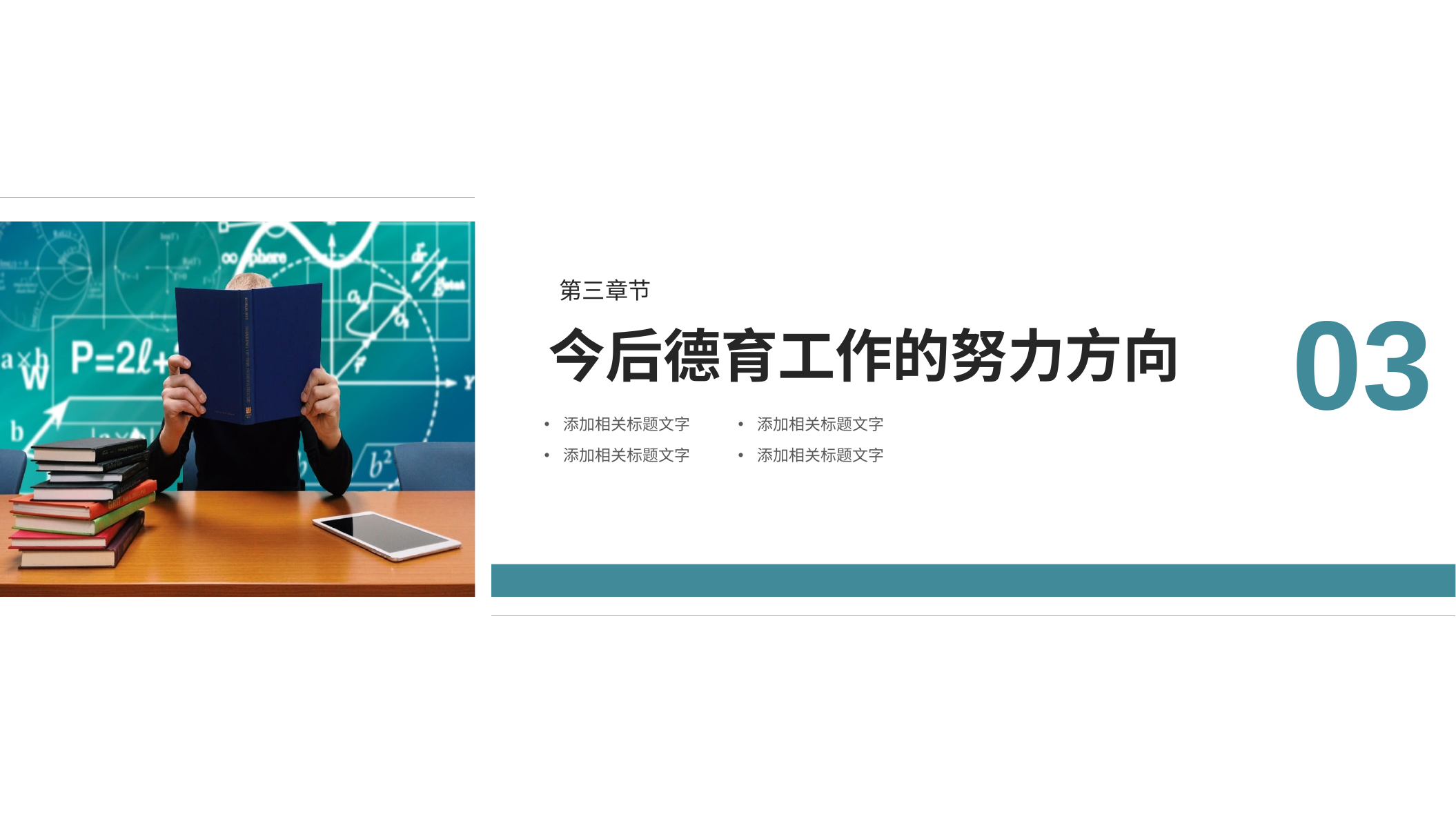

第三章节
03
今后德育工作的努力方向
添加相关标题文字
添加相关标题文字
添加相关标题文字
添加相关标题文字